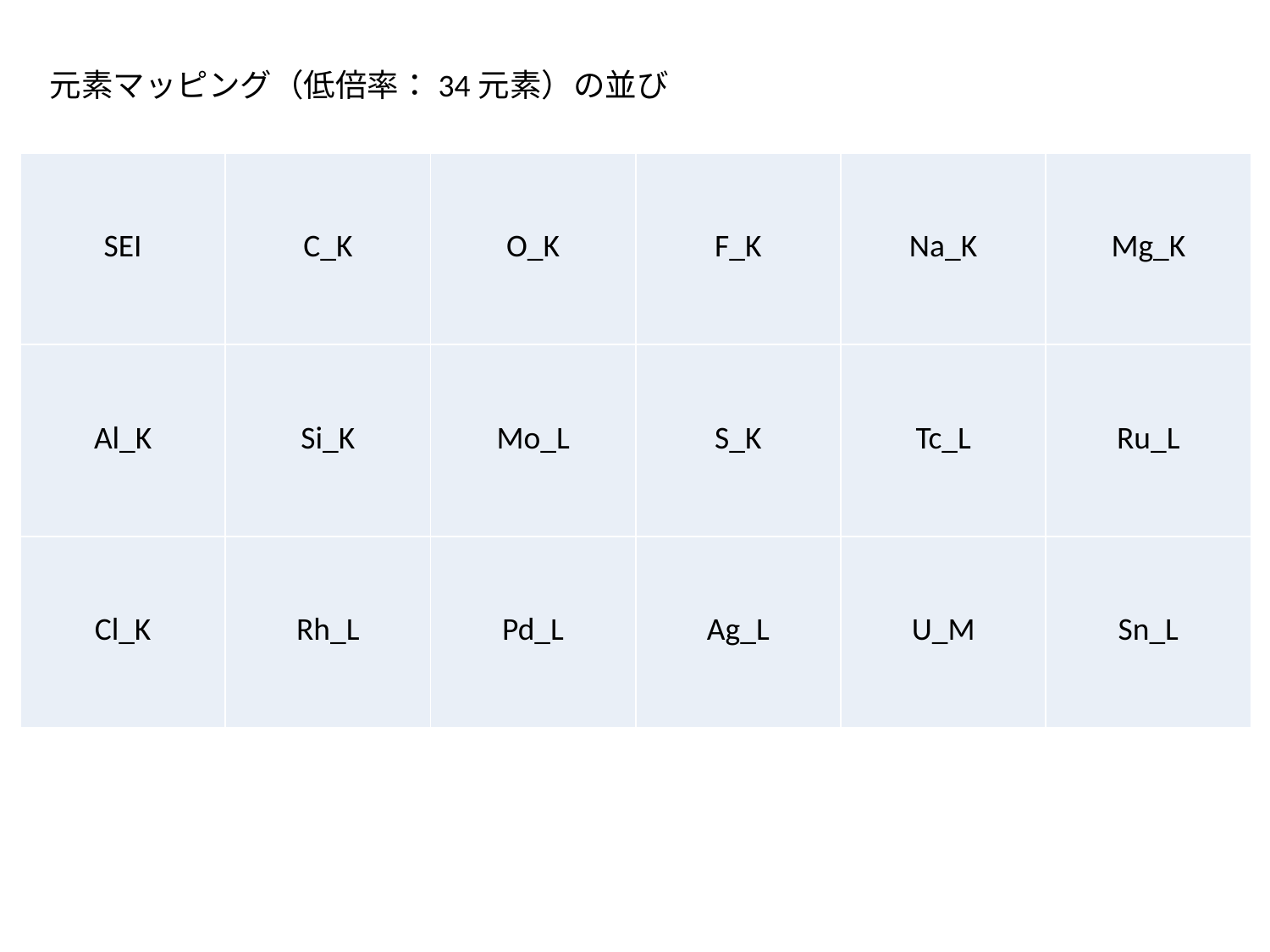

元素マッピング（低倍率：34元素）の並び
| SEI | C\_K | O\_K | F\_K | Na\_K | Mg\_K |
| --- | --- | --- | --- | --- | --- |
| Al\_K | Si\_K | Mo\_L | S\_K | Tc\_L | Ru\_L |
| Cl\_K | Rh\_L | Pd\_L | Ag\_L | U\_M | Sn\_L |